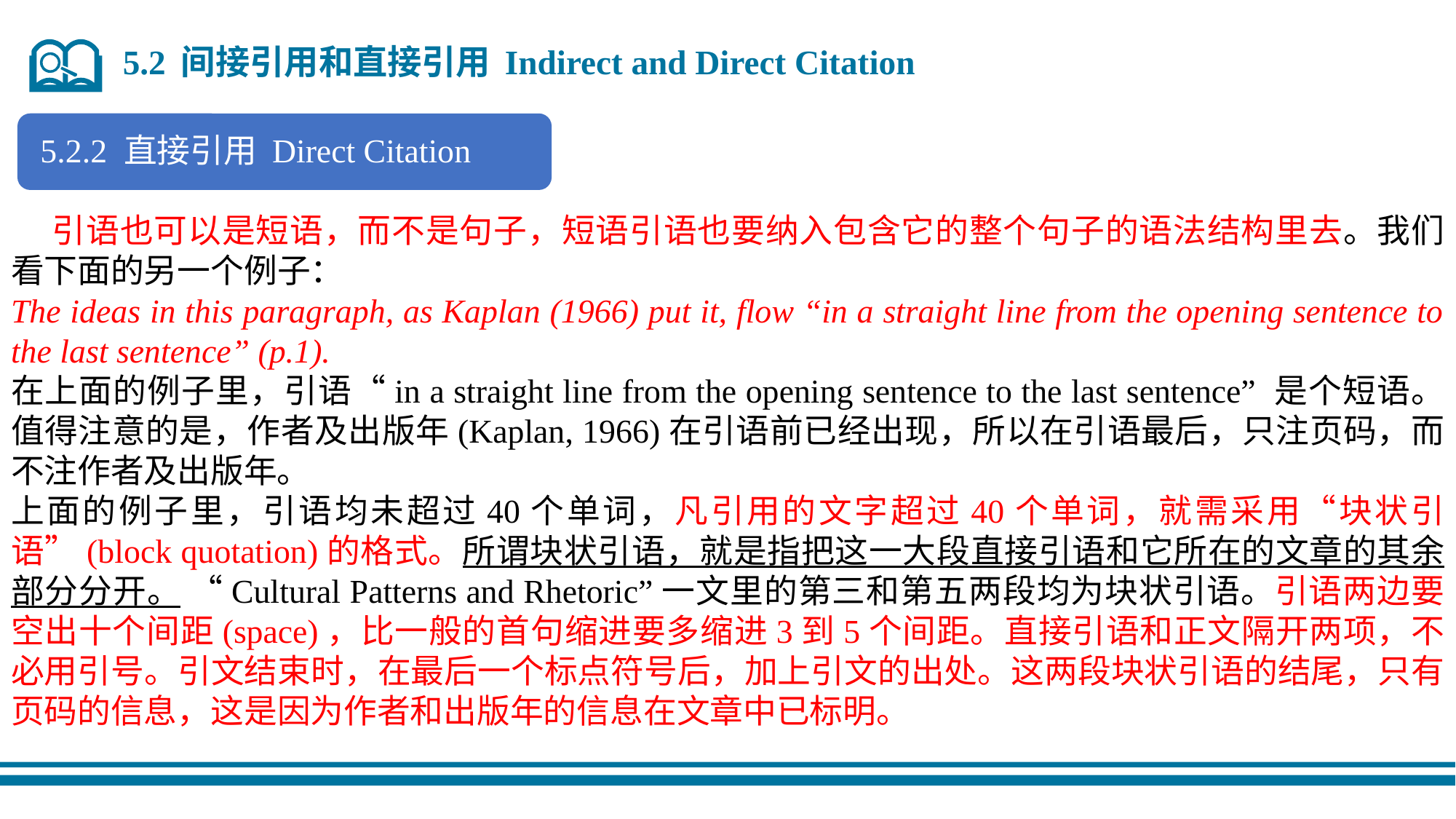

5.2 间接引用和直接引用 Indirect and Direct Citation
5.2.2 直接引用 Direct Citation

    引语也可以是短语，而不是句子，短语引语也要纳入包含它的整个句子的语法结构里去。我们看下面的另一个例子：
The ideas in this paragraph, as Kaplan (1966) put it, flow “in a straight line from the opening sentence to the last sentence” (p.1).
在上面的例子里，引语“in a straight line from the opening sentence to the last sentence” 是个短语。值得注意的是，作者及出版年(Kaplan, 1966)在引语前已经出现，所以在引语最后，只注页码，而不注作者及出版年。
上面的例子里，引语均未超过40个单词，凡引用的文字超过40个单词，就需采用“块状引语”(block quotation)的格式。所谓块状引语，就是指把这一大段直接引语和它所在的文章的其余部分分开。 “Cultural Patterns and Rhetoric”一文里的第三和第五两段均为块状引语。引语两边要空出十个间距(space)，比一般的首句缩进要多缩进3到5个间距。直接引语和正文隔开两项，不必用引号。引文结束时，在最后一个标点符号后，加上引文的出处。这两段块状引语的结尾，只有页码的信息，这是因为作者和出版年的信息在文章中已标明。